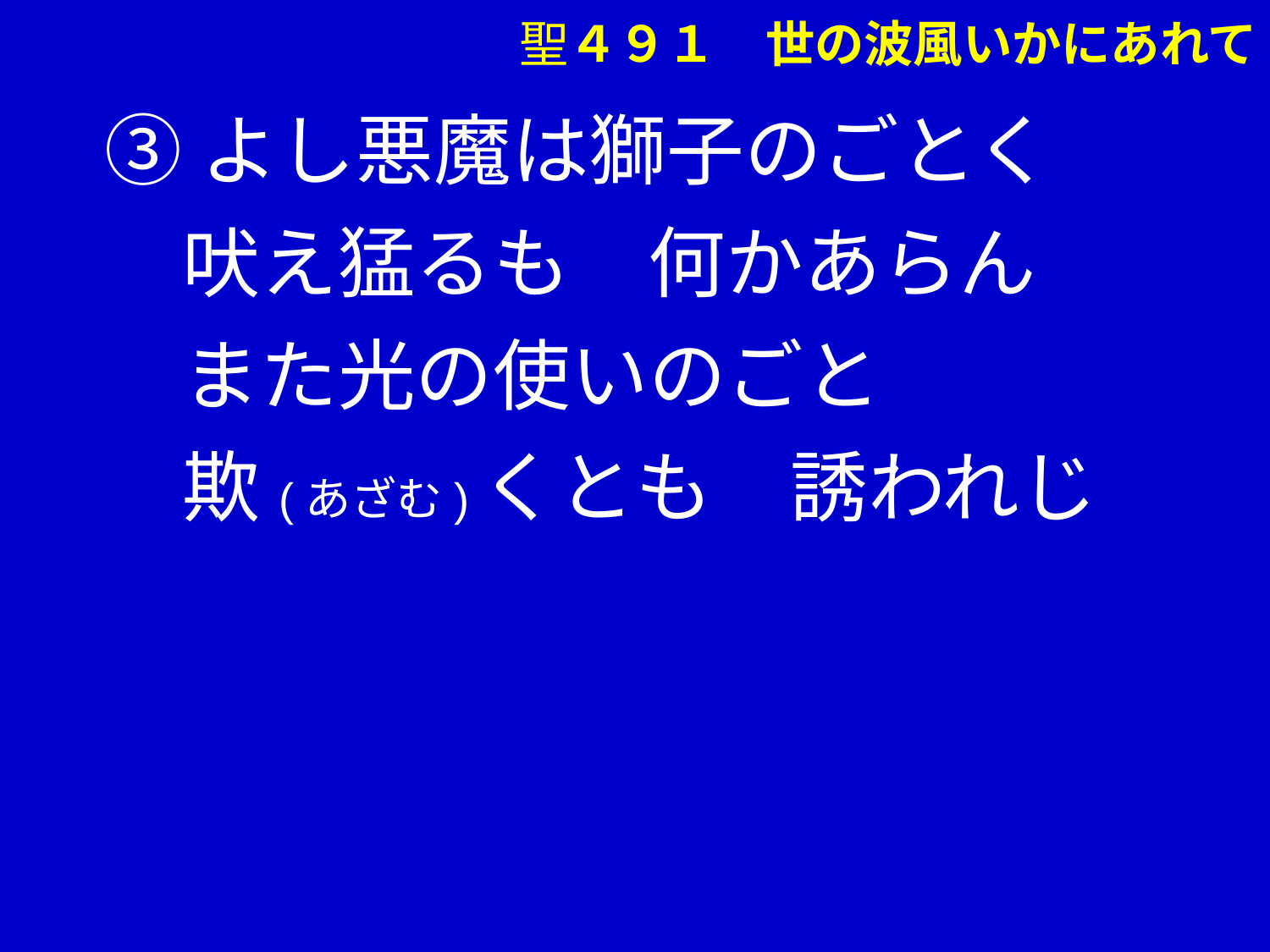

③よし悪魔は獅子のごとく
	吠え猛るも　何かあらん
	また光の使いのごと
	欺(あざむ)くとも　誘われじ
聖４９１　世の波風いかにあれて